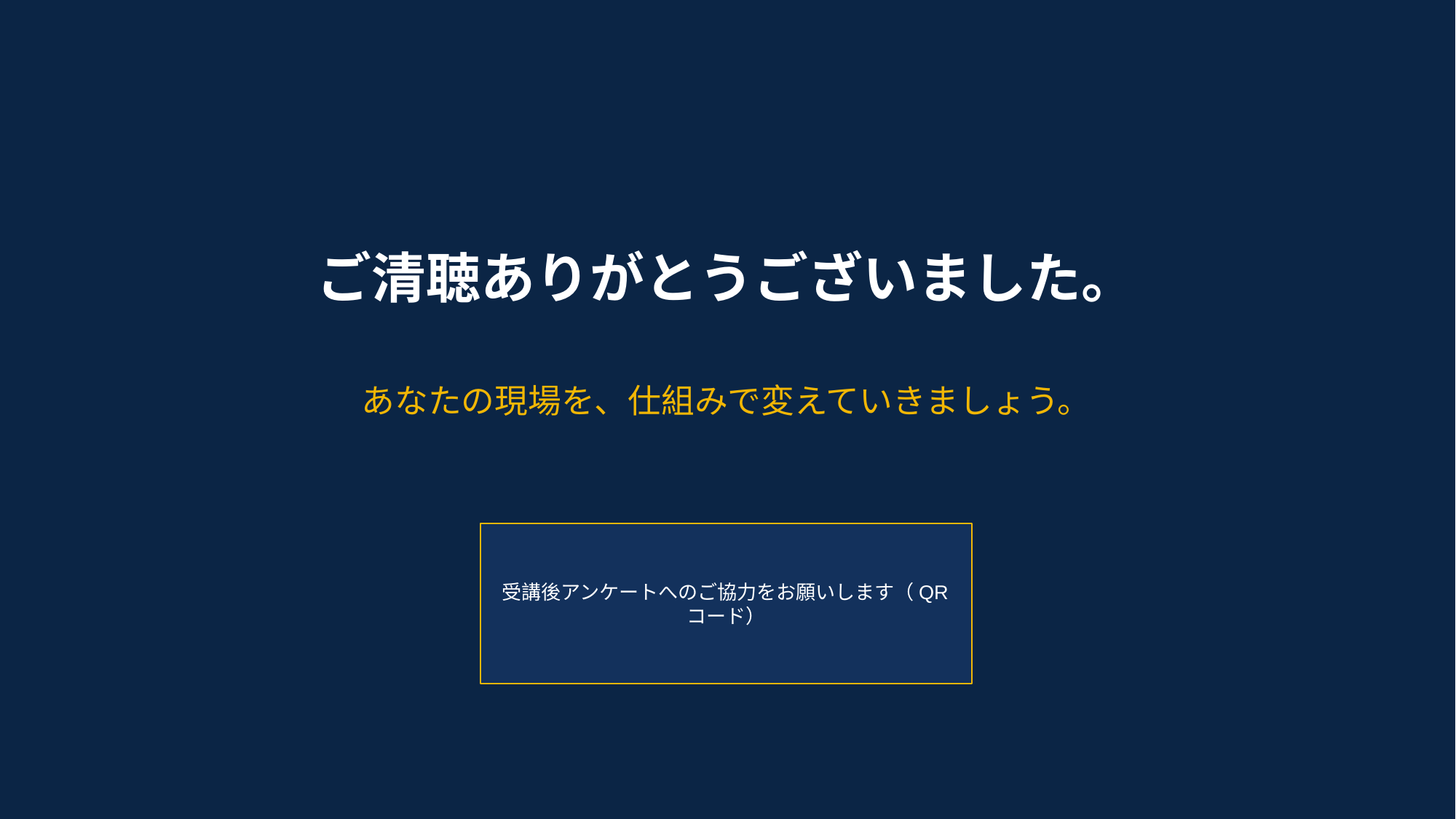

ご清聴ありがとうございました。
あなたの現場を、仕組みで変えていきましょう。

受講後アンケートへのご協力をお願いします（QRコード）